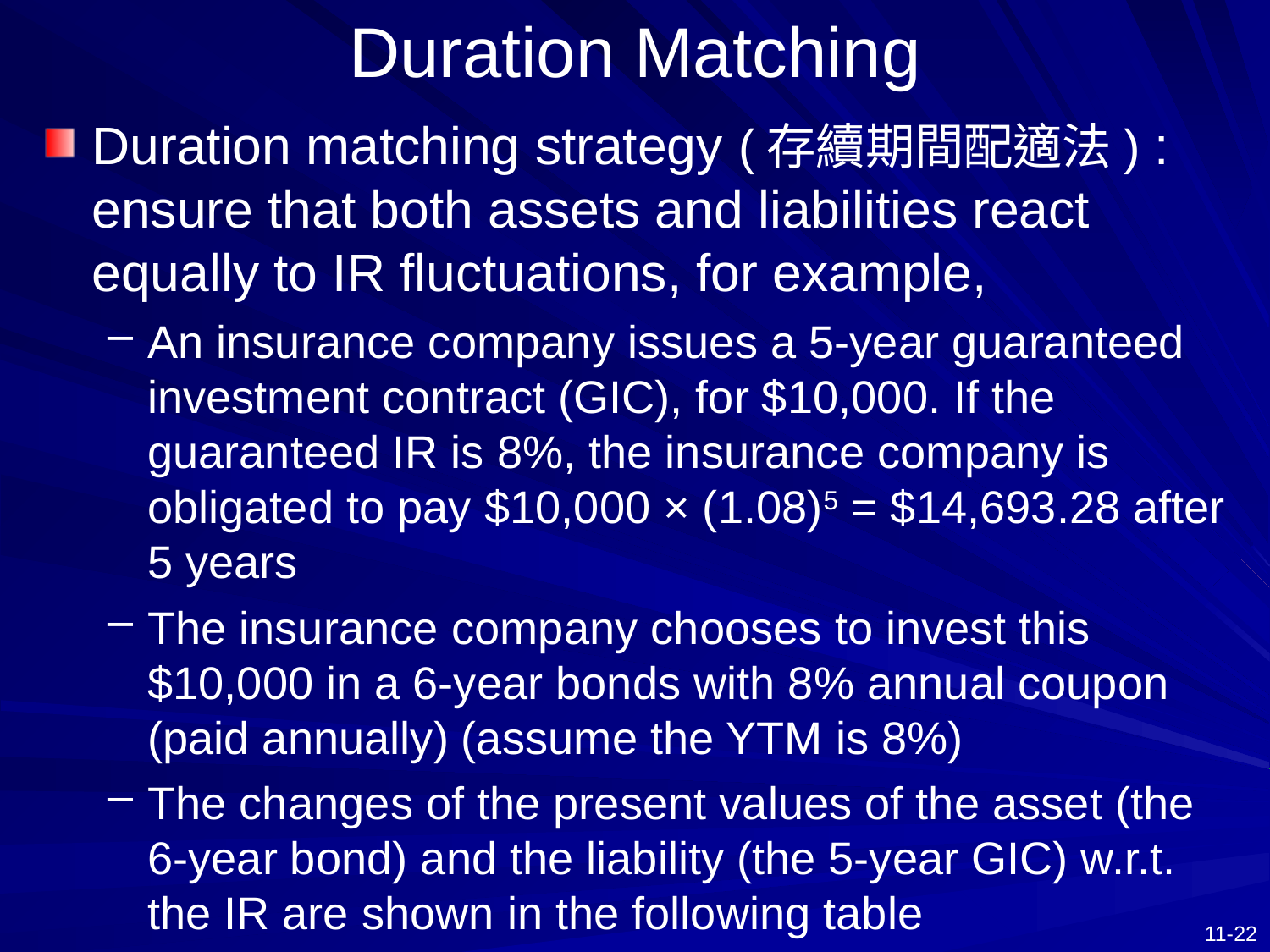

# Duration Matching
Duration matching strategy (存續期間配適法) : ensure that both assets and liabilities react equally to IR fluctuations, for example,
An insurance company issues a 5-year guaranteed investment contract (GIC), for $10,000. If the guaranteed IR is 8%, the insurance company is obligated to pay $10,000 × (1.08)5 = $14,693.28 after 5 years
The insurance company chooses to invest this $10,000 in a 6-year bonds with 8% annual coupon (paid annually) (assume the YTM is 8%)
The changes of the present values of the asset (the 6-year bond) and the liability (the 5-year GIC) w.r.t. the IR are shown in the following table